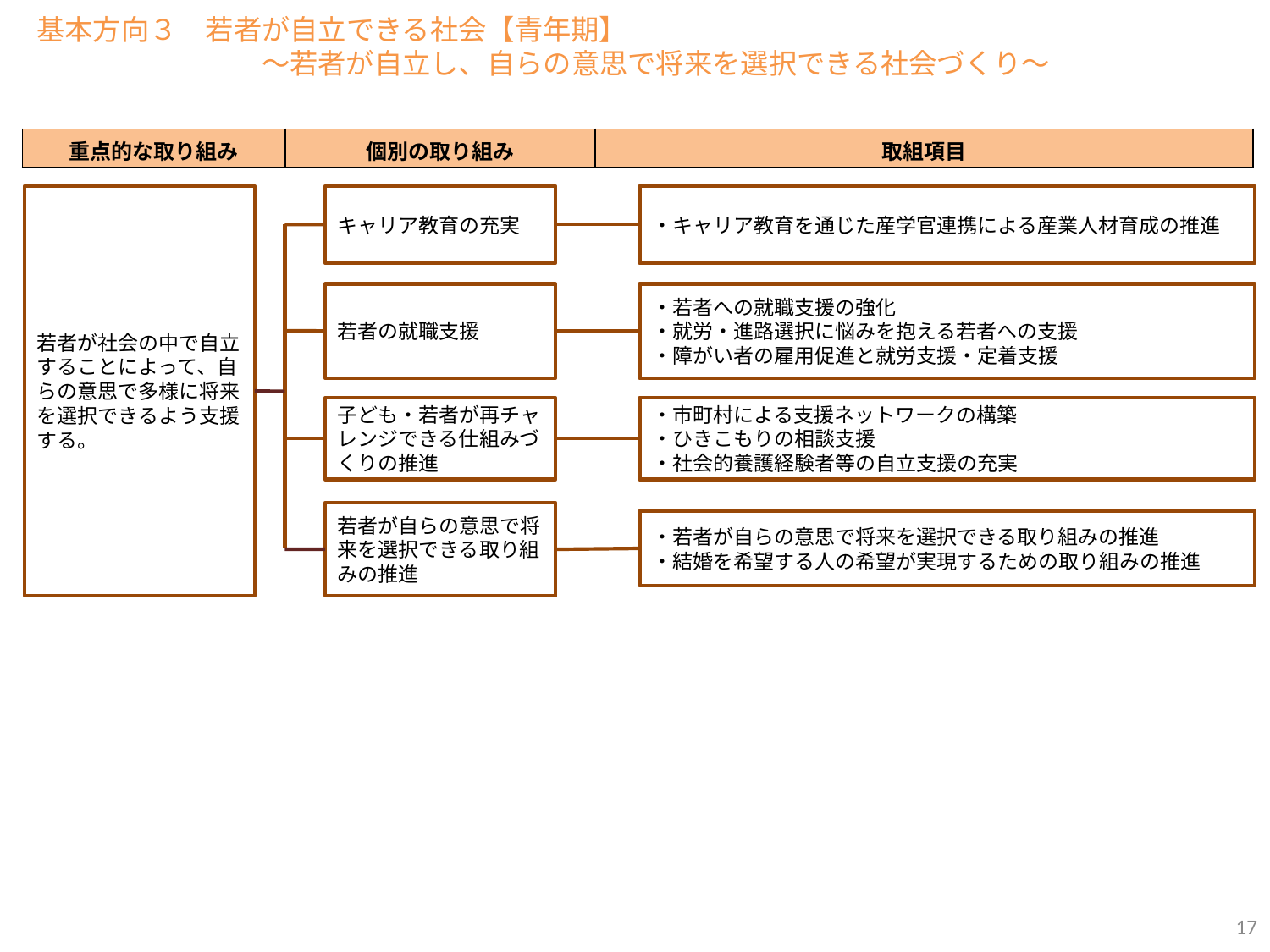

基本方向３　若者が自立できる社会【青年期】
　　　　　　　　～若者が自立し、自らの意思で将来を選択できる社会づくり～
| 重点的な取り組み | 個別の取り組み | 取組項目 |
| --- | --- | --- |
若者が社会の中で自立することによって、自らの意思で多様に将来を選択できるよう支援する。
キャリア教育の充実
・キャリア教育を通じた産学官連携による産業人材育成の推進
若者の就職支援
・若者への就職支援の強化
・就労・進路選択に悩みを抱える若者への支援
・障がい者の雇用促進と就労支援・定着支援
子ども・若者が再チャレンジできる仕組みづくりの推進
・市町村による支援ネットワークの構築
・ひきこもりの相談支援
・社会的養護経験者等の自立支援の充実
若者が自らの意思で将来を選択できる取り組みの推進
・若者が自らの意思で将来を選択できる取り組みの推進
・結婚を希望する人の希望が実現するための取り組みの推進
17